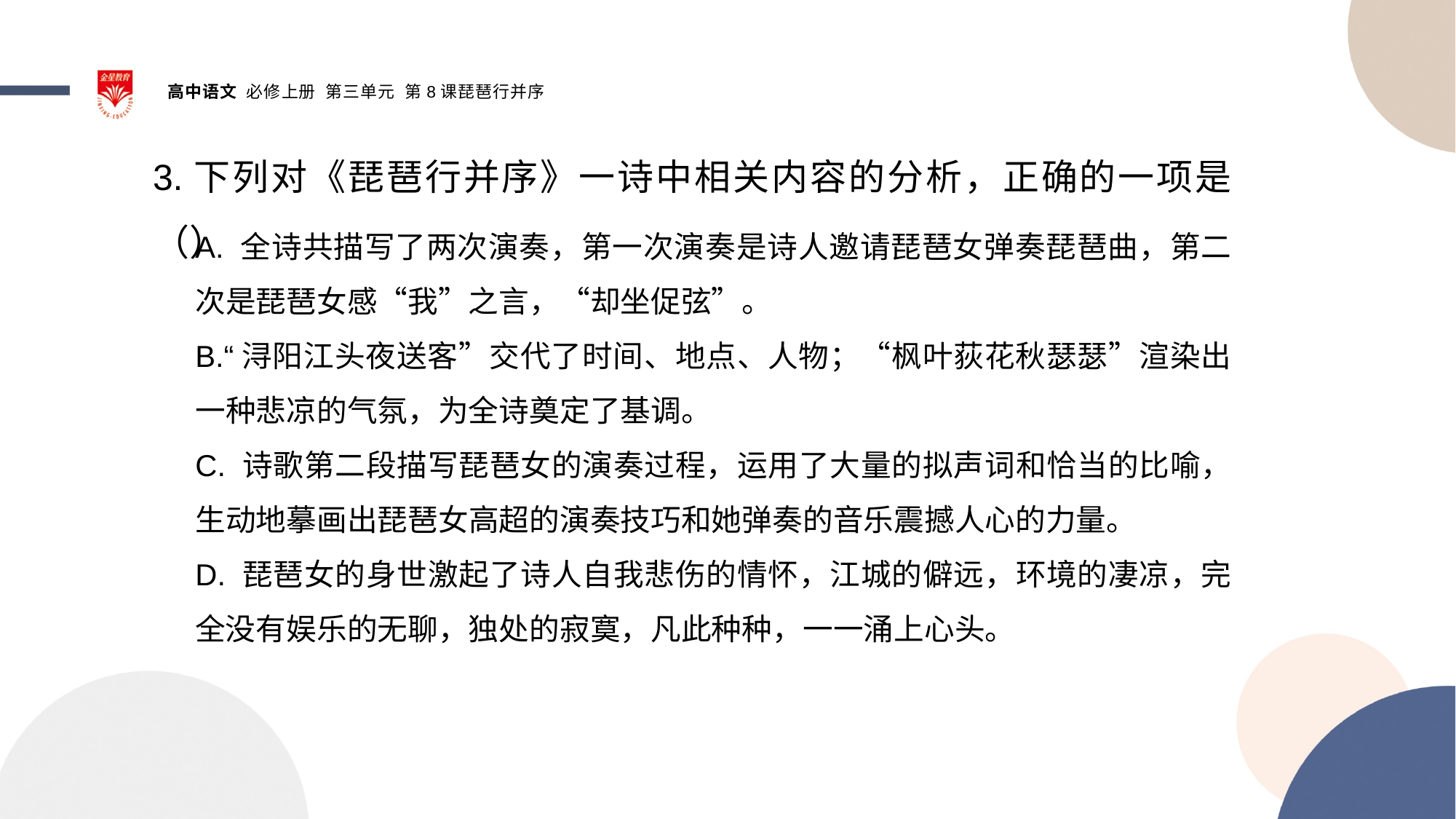

3.下列对《琵琶行并序》一诗中相关内容的分析，正确的一项是（）
A. 全诗共描写了两次演奏，第一次演奏是诗人邀请琵琶女弹奏琵琶曲，第二次是琵琶女感“我”之言，“却坐促弦”。
B.“浔阳江头夜送客”交代了时间、地点、人物；“枫叶荻花秋瑟瑟”渲染出一种悲凉的气氛，为全诗奠定了基调。
C. 诗歌第二段描写琵琶女的演奏过程，运用了大量的拟声词和恰当的比喻，生动地摹画出琵琶女高超的演奏技巧和她弹奏的音乐震撼人心的力量。
D. 琵琶女的身世激起了诗人自我悲伤的情怀，江城的僻远，环境的凄凉，完全没有娱乐的无聊，独处的寂寞，凡此种种，一一涌上心头。